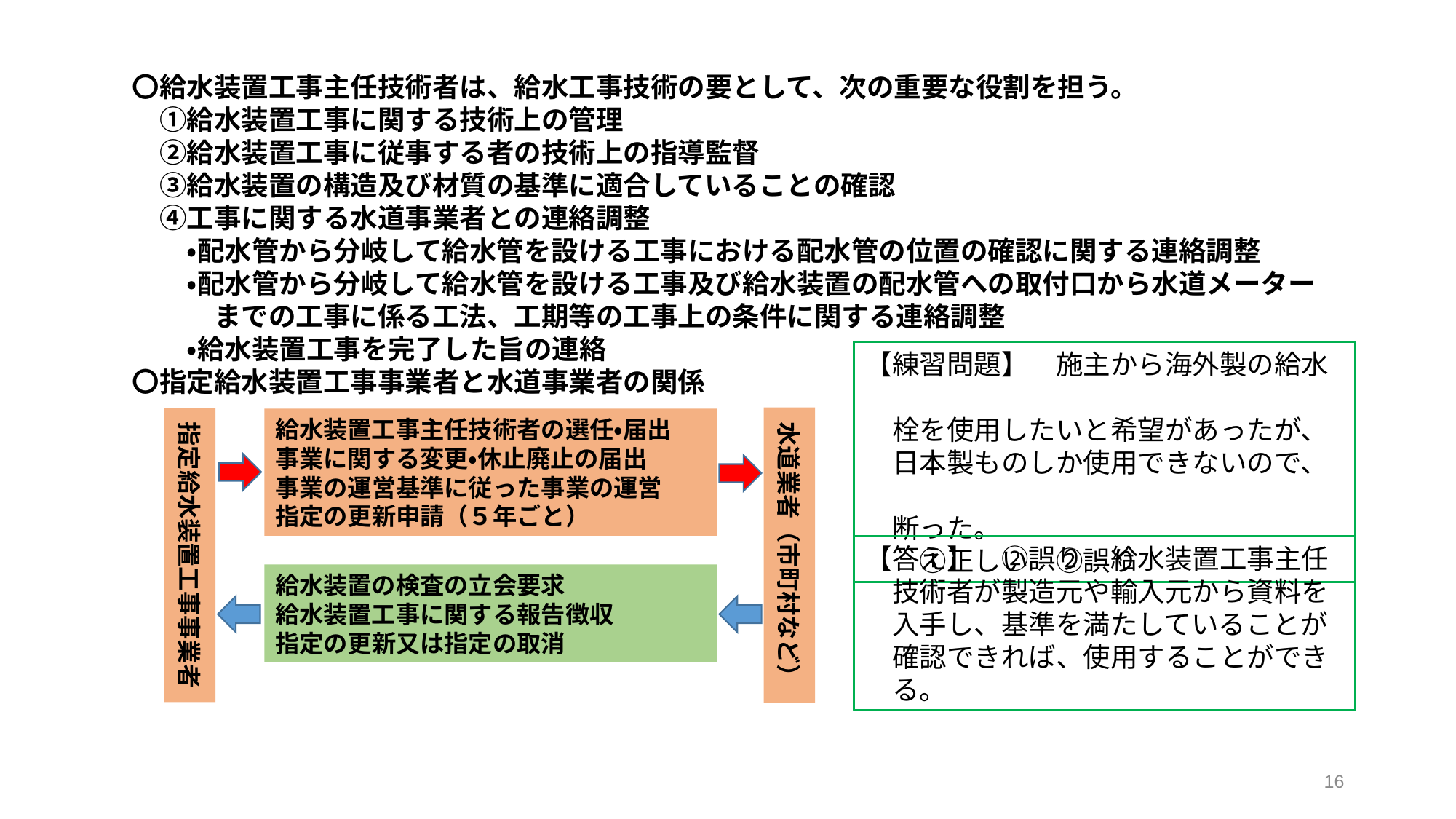

〇給水装置工事主任技術者は、給水工事技術の要として、次の重要な役割を担う。
　①給水装置工事に関する技術上の管理
　②給水装置工事に従事する者の技術上の指導監督
　③給水装置の構造及び材質の基準に適合していることの確認
　④工事に関する水道事業者との連絡調整
　　・配水管から分岐して給水管を設ける工事における配水管の位置の確認に関する連絡調整
　　・配水管から分岐して給水管を設ける工事及び給水装置の配水管への取付口から水道メーター
　　　までの工事に係る工法、工期等の工事上の条件に関する連絡調整
　　・給水装置工事を完了した旨の連絡
〇指定給水装置工事事業者と水道事業者の関係
【練習問題】　施主から海外製の給水
　栓を使用したいと希望があったが、
　日本製ものしか使用できないので、
　断った。
　　①正しい　②誤り
水道業者（市町村など）
指定給水装置工事事業者
給水装置工事主任技術者の選任・届出
事業に関する変更・休止廃止の届出
事業の運営基準に従った事業の運営
指定の更新申請（５年ごと）

【答え】　②誤り　給水装置工事主任
　技術者が製造元や輸入元から資料を
　入手し、基準を満たしていることが
　確認できれば、使用することができ
　る。
給水装置の検査の立会要求
給水装置工事に関する報告徴収
指定の更新又は指定の取消

16